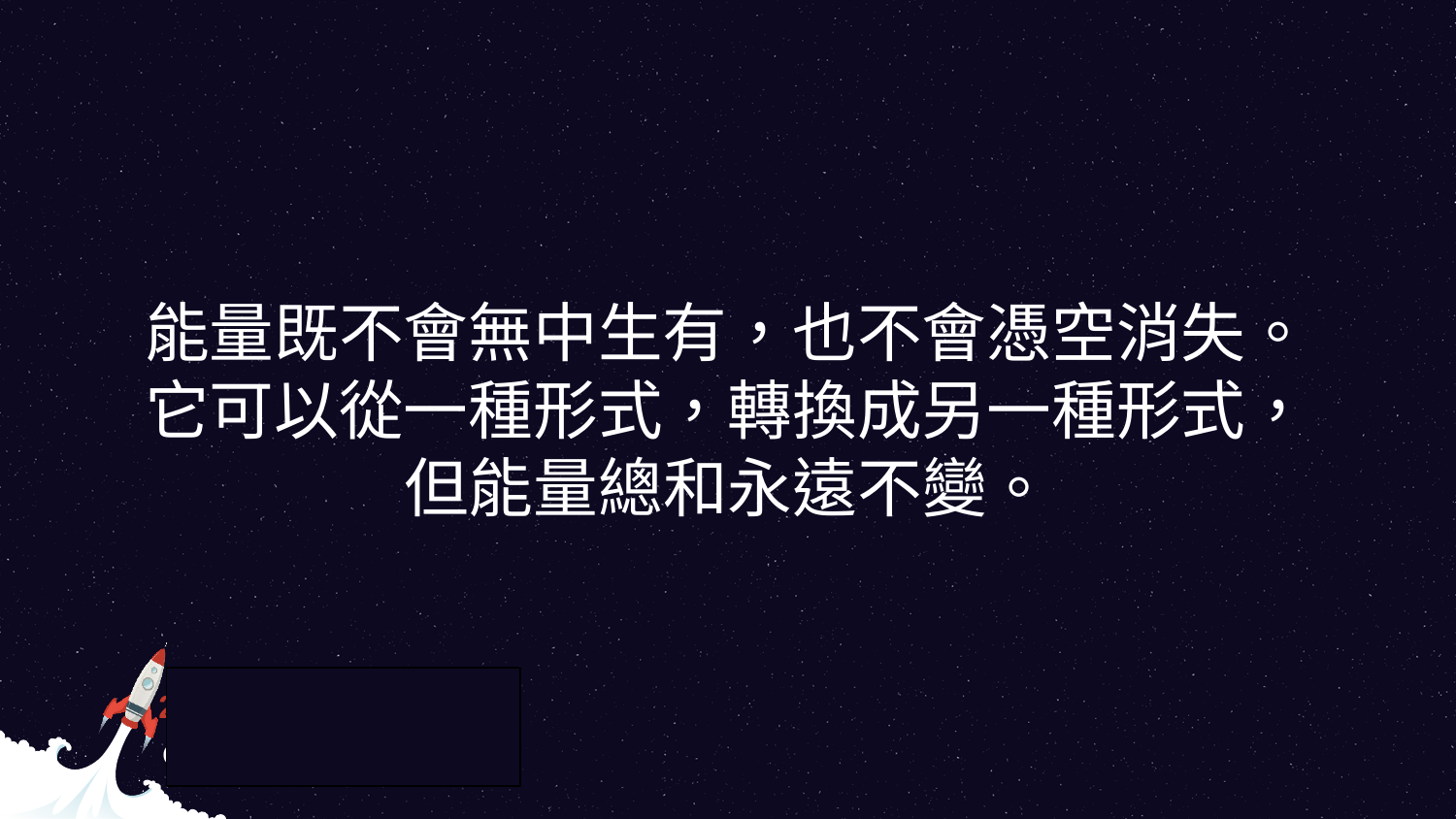

能量既不會無中生有，也不會憑空消失。
它可以從一種形式，轉換成另一種形式，
但能量總和永遠不變。